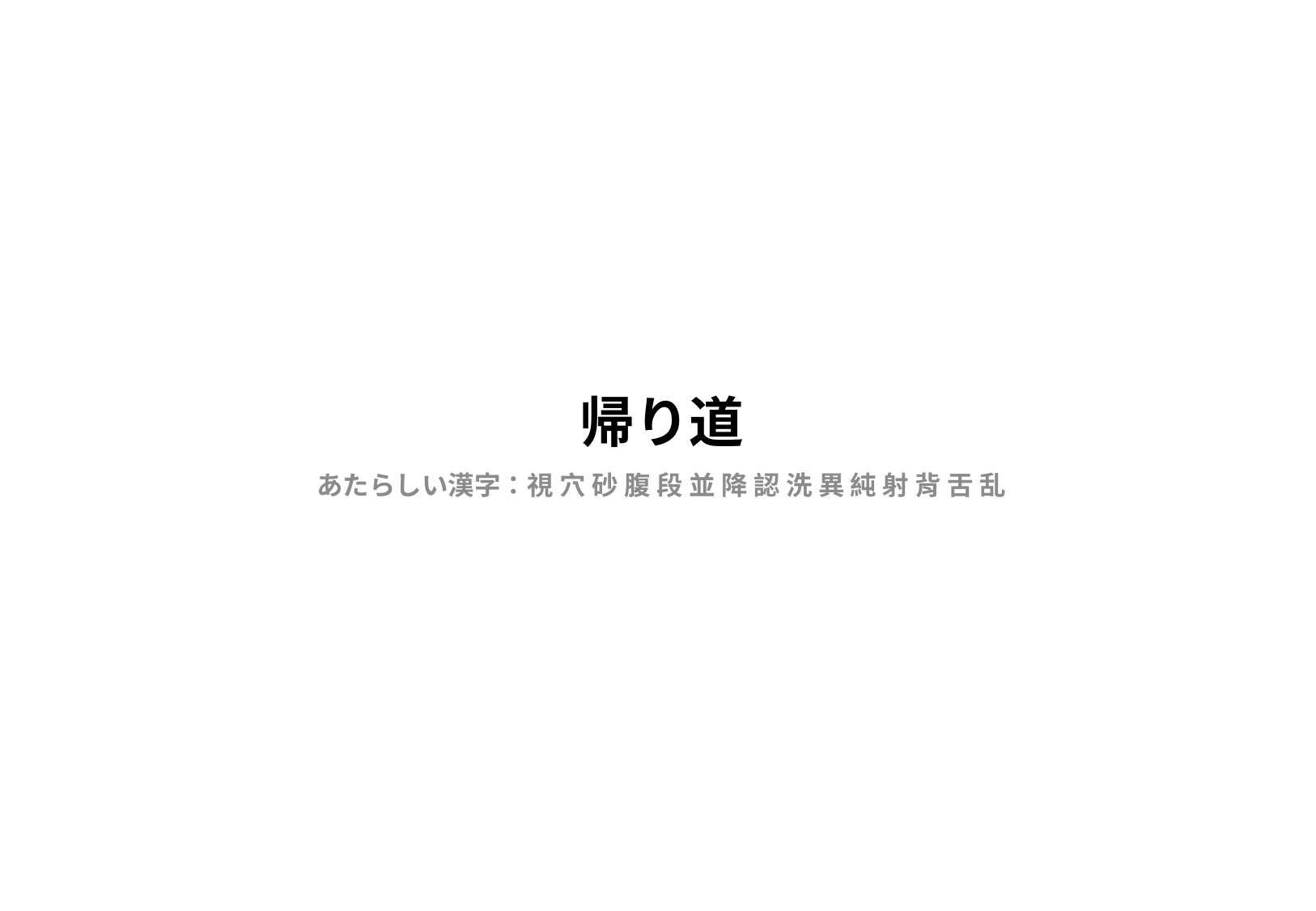

# 帰り道
あたらしい漢字：視 穴 砂 腹 段 並 降 認 洗 異 純 射 背 舌 乱